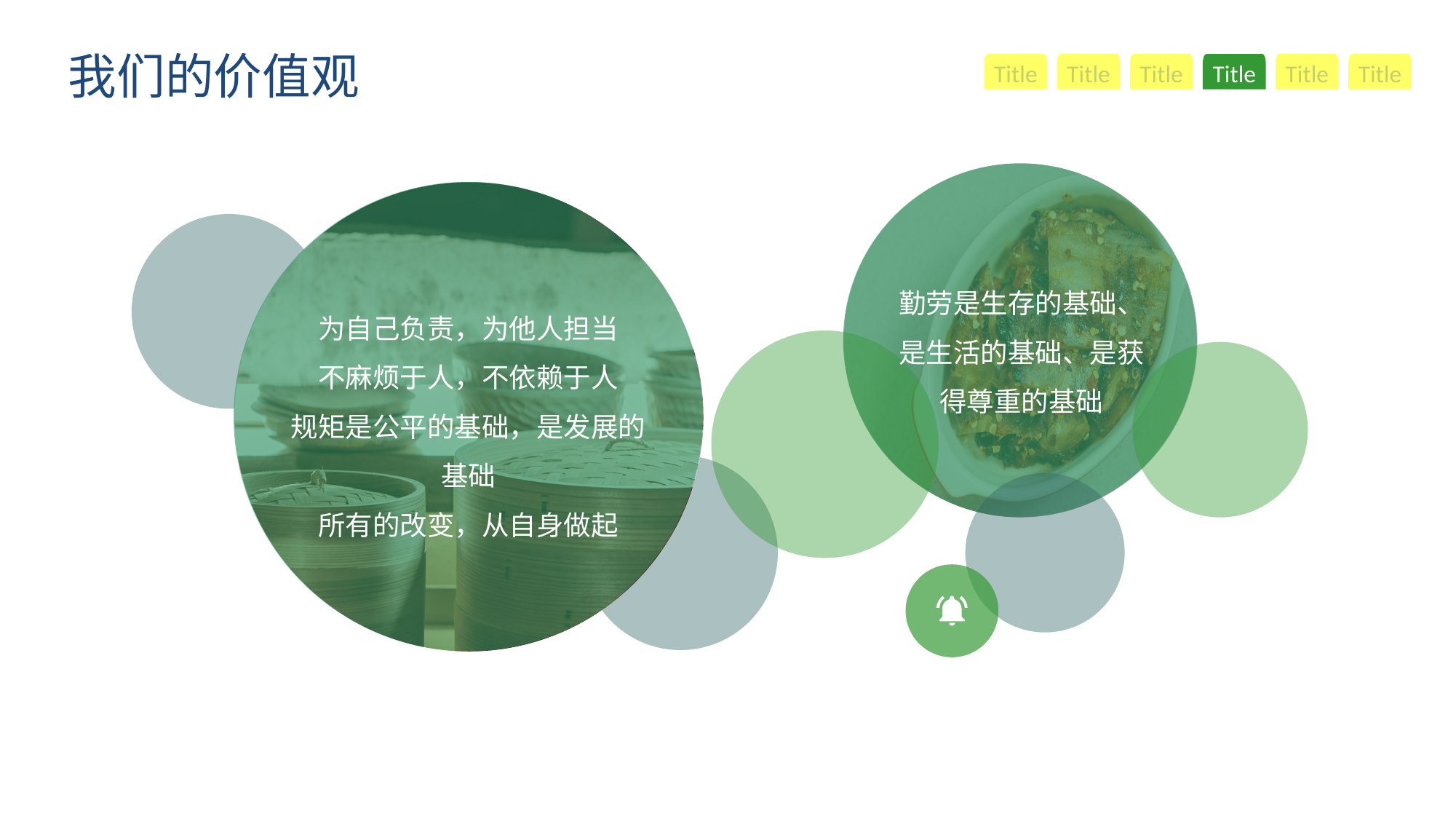

我们的价值观

Title
Title
Title
Title
Title
Title

勤劳是生存的基础、是生活的基础、是获得尊重的基础
为自己负责，为他人担当
不麻烦于人，不依赖于人
规矩是公平的基础，是发展的基础
所有的改变，从自身做起